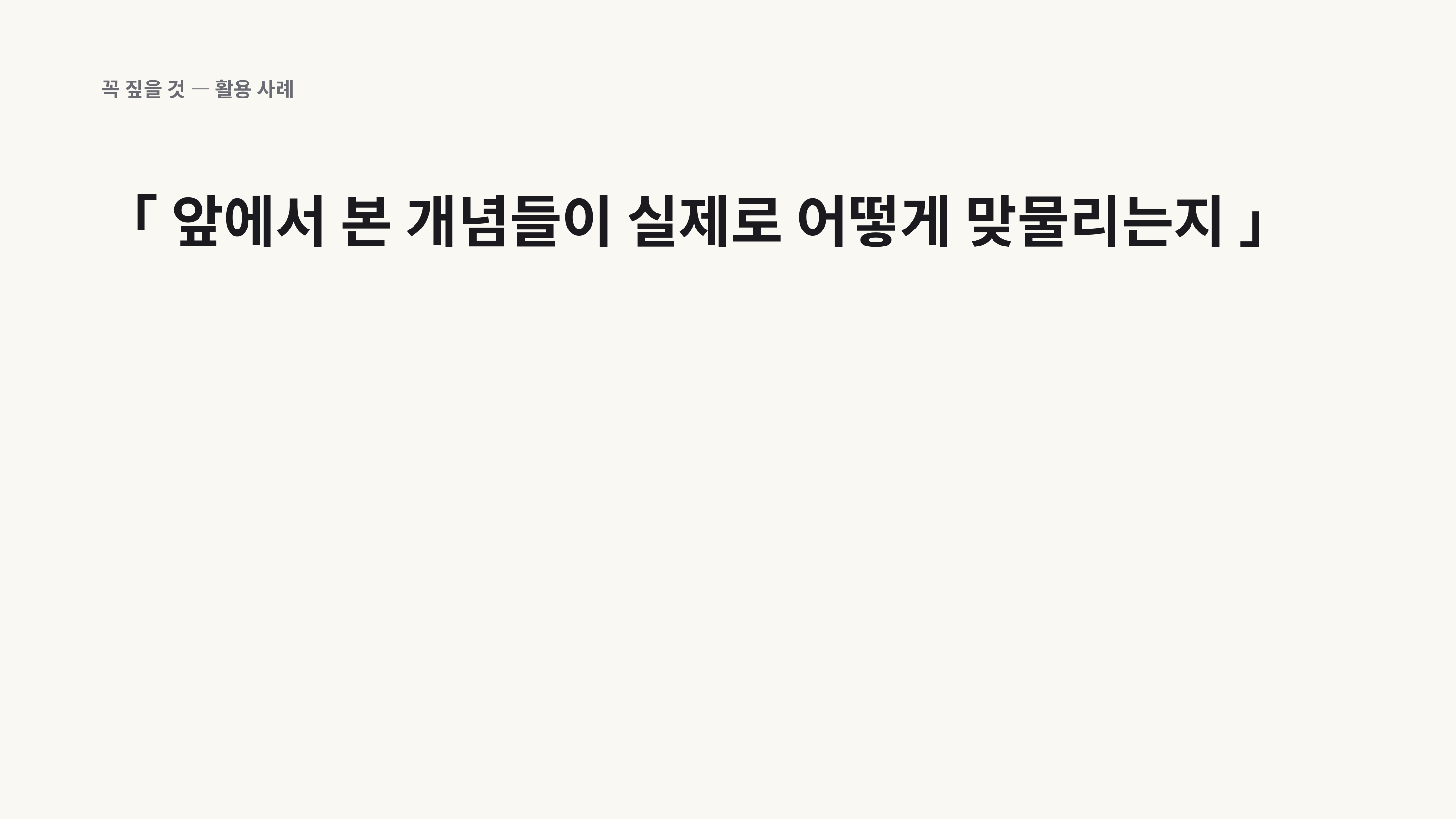

꼭 짚을 것 — 활용 사례
「 앞에서 본 개념들이 실제로 어떻게 맞물리는지 」